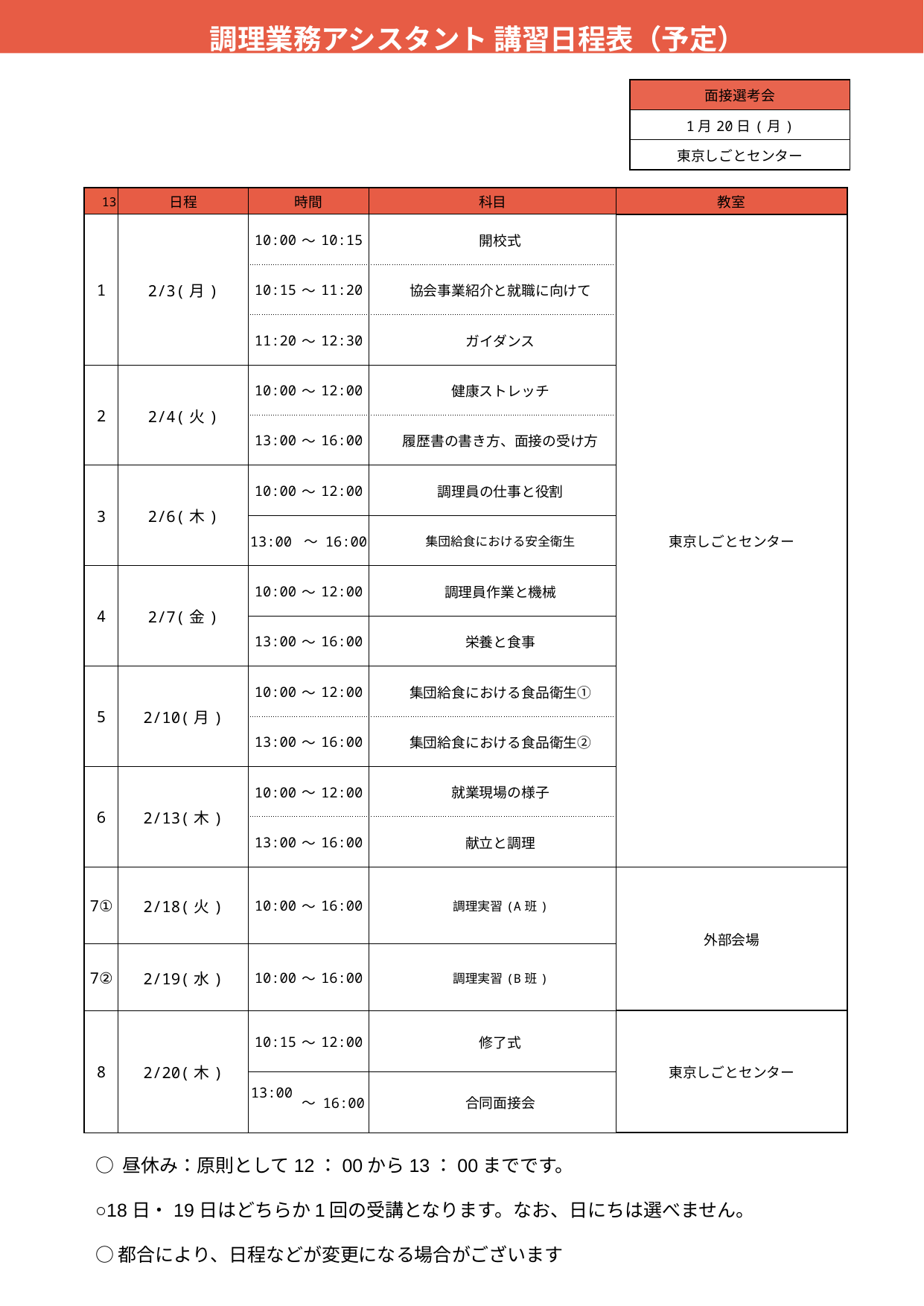

調理業務アシスタント 講習日程表（予定）
| 面接選考会 |
| --- |
| 1月20日(月) |
| 東京しごとセンター |
| 13 | 日程 | 時間 |  |  | 科目 | 教室 |
| --- | --- | --- | --- | --- | --- | --- |
| 1 | 2/3(月) | 10:00 | ～ | 10:15 | 開校式 | 東京しごとセンター |
|  |  | 10:15 | ～ | 11:20 | 協会事業紹介と就職に向けて |  |
|  |  | 11:20 | ～ | 12:30 | ガイダンス |  |
| 2 | 2/4(火) | 10:00 | ～ | 12:00 | 健康ストレッチ |  |
|  |  | 13:00 | ～ | 16:00 | 履歴書の書き方、面接の受け方 |  |
| 3 | 2/6(木) | 10:00 | ～ | 12:00 | 調理員の仕事と役割 |  |
|  |  | 13:00 ～ 16:00 |  |  | 集団給食における安全衛生 |  |
| 4 | 2/7(金) | 10:00 | ～ | 12:00 | 調理員作業と機械 |  |
|  |  | 13:00 | ～ | 16:00 | 栄養と食事 |  |
| 5 | 2/10(月) | 10:00 | ～ | 12:00 | 集団給食における食品衛生① |  |
|  |  | 13:00 | ～ | 16:00 | 集団給食における食品衛生② |  |
| 6 | 2/13(木) | 10:00 | ～ | 12:00 | 就業現場の様子 |  |
|  |  | 13:00 | ～ | 16:00 | 献立と調理 |  |
| 7① | 2/18(火) | 10:00 | ～ | 16:00 | 調理実習(A班) | 外部会場 |
| 7② | 2/19(水) | 10:00 | ～ | 16:00 | 調理実習(B班) |  |
| 8 | 2/20(木) | 10:15 | ～ | 12:00 | 修了式 | 東京しごとセンター |
|  |  | 13:00 | ～ 16:00 |  | 合同面接会 |  |
○ 昼休み：原則として12：00から13：00までです。

○18日・19日はどちらか1回の受講となります。なお、日にちは選べません。

○都合により、日程などが変更になる場合がございます